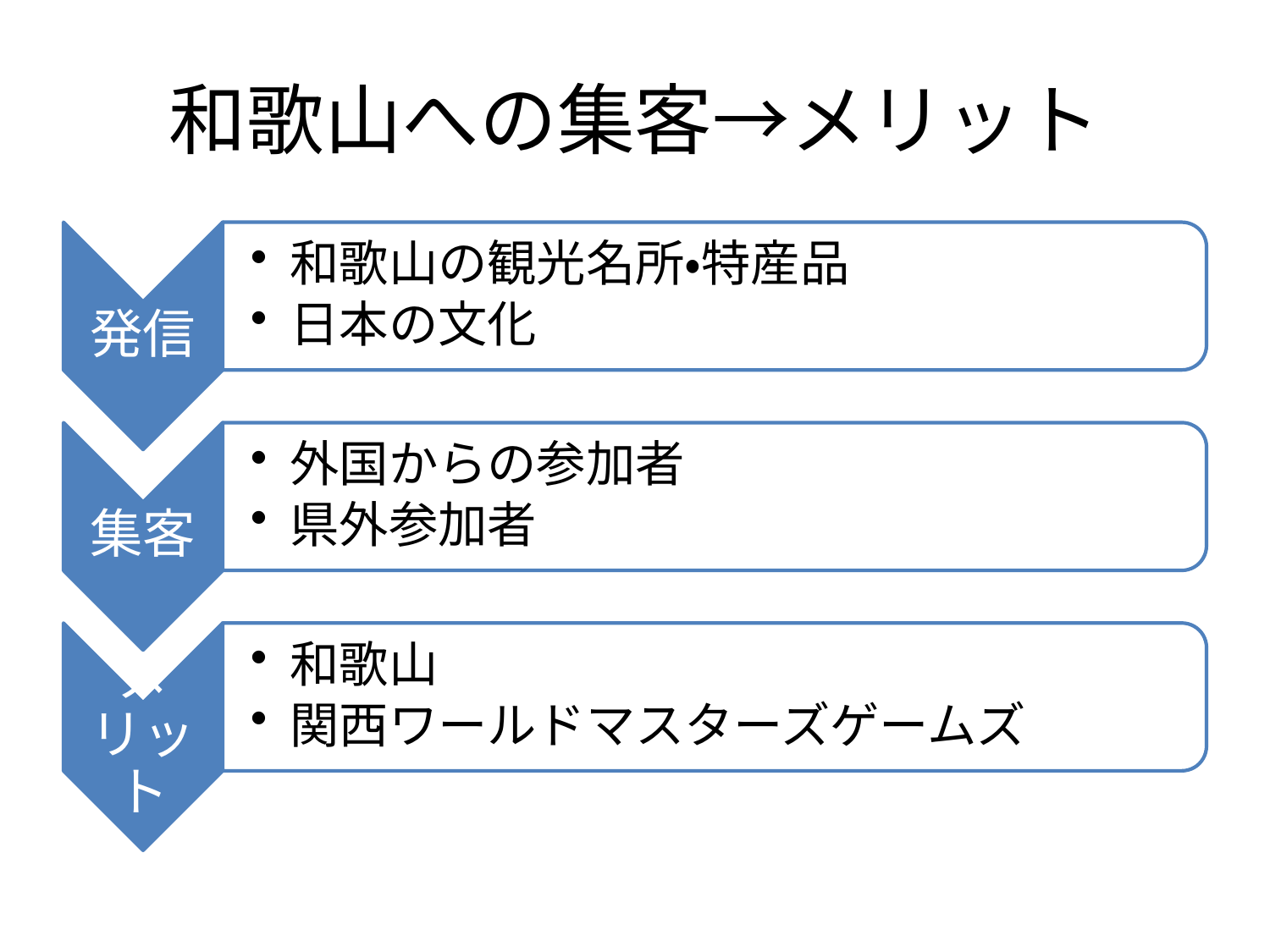

# 和歌山への集客→メリット
発信
和歌山の観光名所・特産品
日本の文化
集客
外国からの参加者
県外参加者
メリット
和歌山
関西ワールドマスターズゲームズ